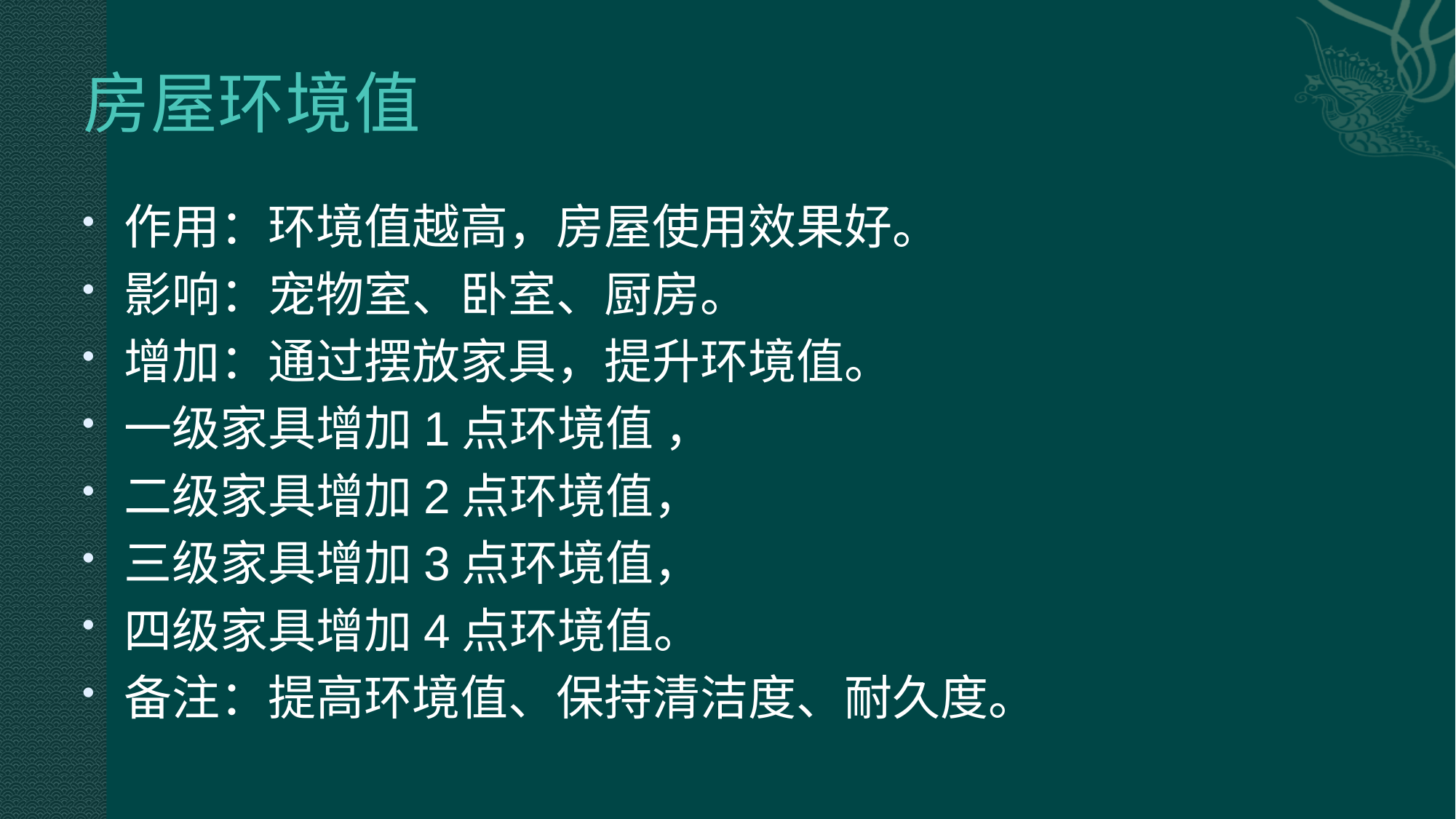

# 房屋环境值
作用：环境值越高，房屋使用效果好。
影响：宠物室、卧室、厨房。
增加：通过摆放家具，提升环境值。
一级家具增加1点环境值 ，
二级家具增加2点环境值，
三级家具增加3点环境值，
四级家具增加4点环境值。
备注：提高环境值、保持清洁度、耐久度。